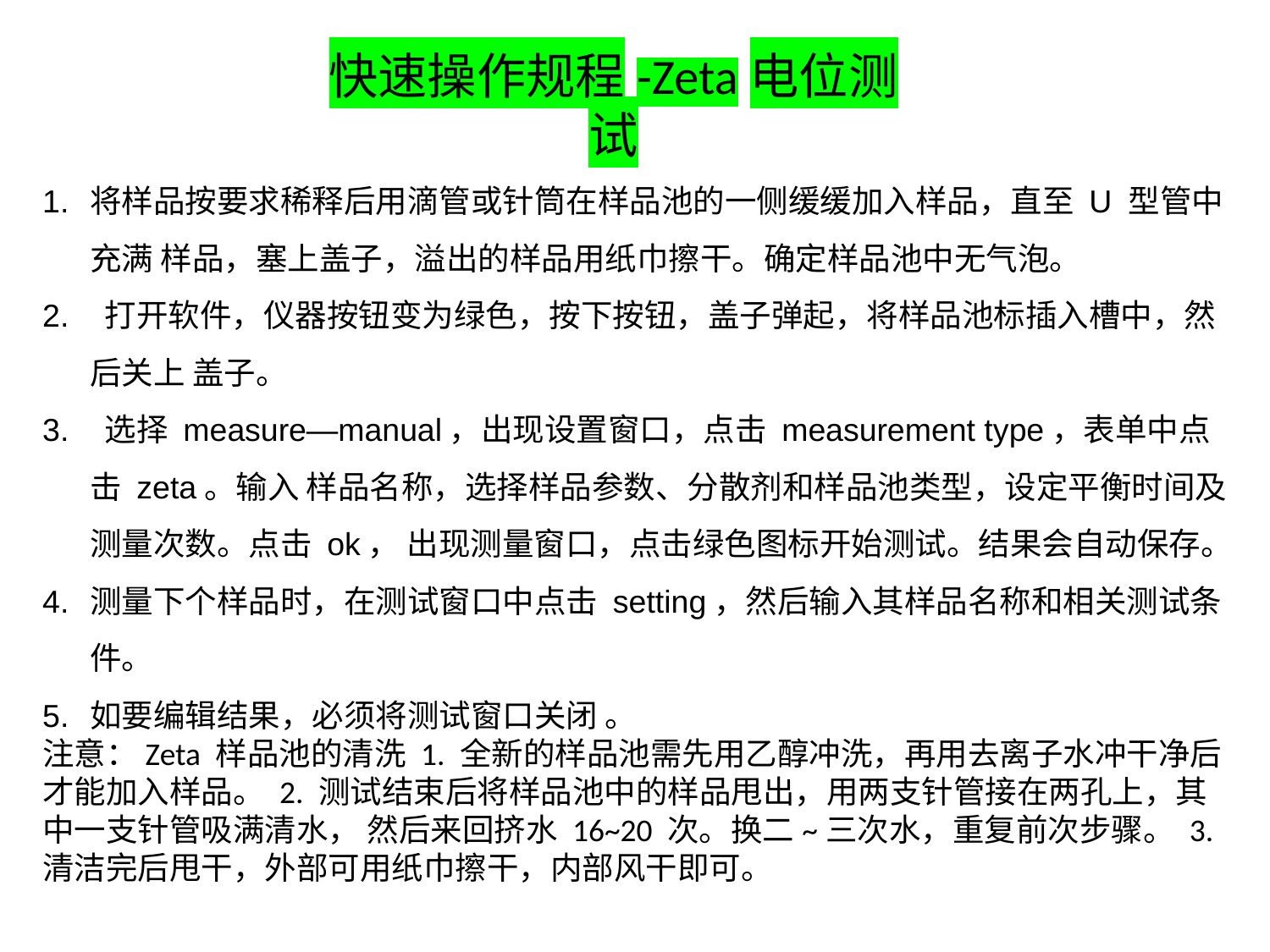

快速操作规程-Zeta电位测试
将样品按要求稀释后用滴管或针筒在样品池的一侧缓缓加入样品，直至 U 型管中充满 样品，塞上盖子，溢出的样品用纸巾擦干。确定样品池中无气泡。
 打开软件，仪器按钮变为绿色，按下按钮，盖子弹起，将样品池标插入槽中，然后关上 盖子。
 选择 measure—manual，出现设置窗口，点击 measurement type，表单中点击 zeta。输入 样品名称，选择样品参数、分散剂和样品池类型，设定平衡时间及测量次数。点击 ok， 出现测量窗口，点击绿色图标开始测试。结果会自动保存。
测量下个样品时，在测试窗口中点击 setting，然后输入其样品名称和相关测试条件。
如要编辑结果，必须将测试窗口关闭 。
注意：Zeta 样品池的清洗 1. 全新的样品池需先用乙醇冲洗，再用去离子水冲干净后才能加入样品。 2. 测试结束后将样品池中的样品甩出，用两支针管接在两孔上，其中一支针管吸满清水， 然后来回挤水 16~20 次。换二~三次水，重复前次步骤。 3. 清洁完后甩干，外部可用纸巾擦干，内部风干即可。